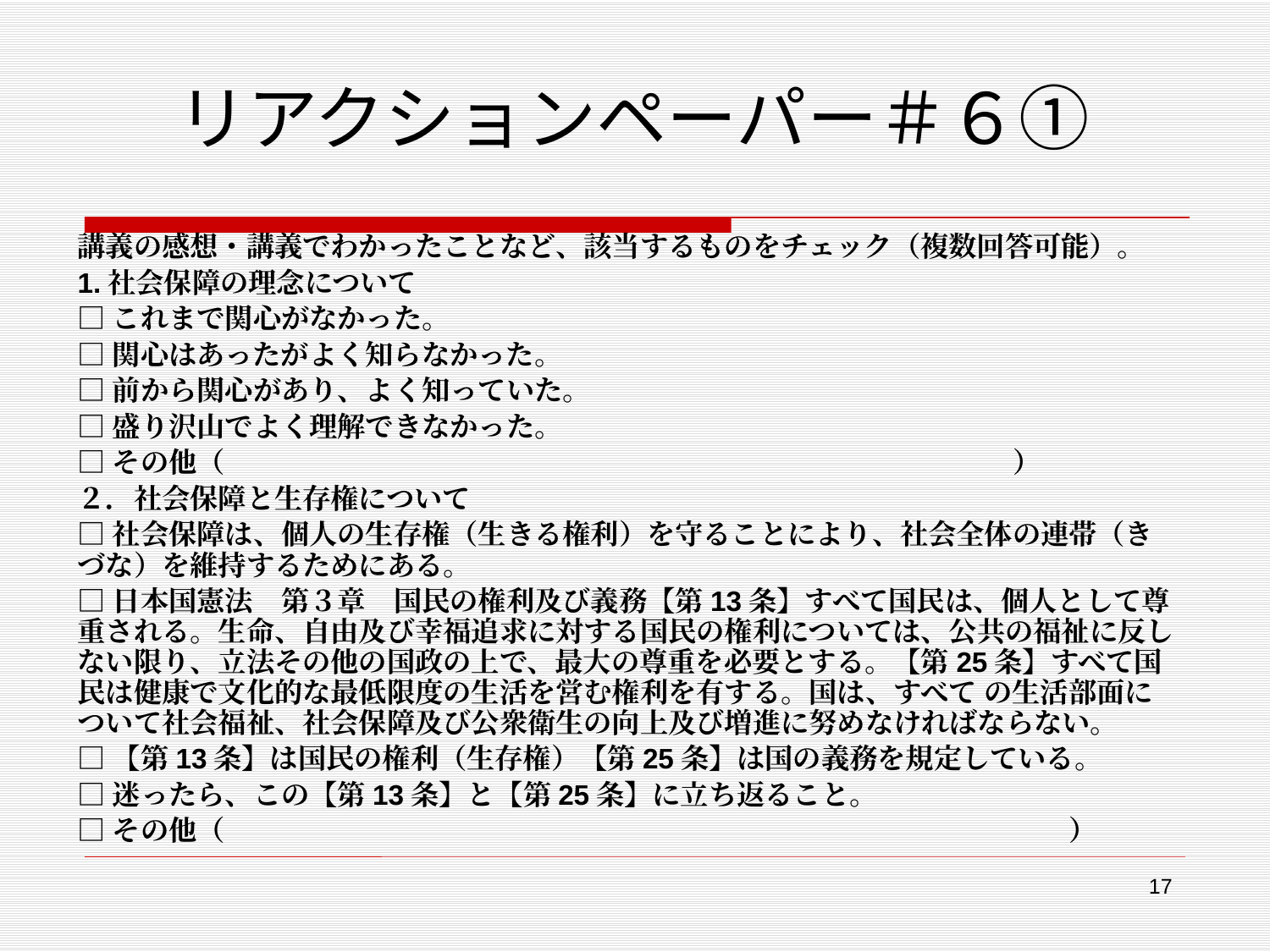

# リアクションペーパー＃６①
講義の感想・講義でわかったことなど、該当するものをチェック（複数回答可能）。
1.社会保障の理念について
□これまで関心がなかった。
□関心はあったがよく知らなかった。
□前から関心があり、よく知っていた。
□盛り沢山でよく理解できなかった。
□その他（　　　　　　　　　　　　　　　　　　　　　　　　　　　　）
２．社会保障と生存権について
□社会保障は、個人の生存権（生きる権利）を守ることにより、社会全体の連帯（きづな）を維持するためにある。
□日本国憲法　第３章　国民の権利及び義務【第13条】すべて国民は、個人として尊重される。生命、自由及び幸福追求に対する国民の権利については、公共の福祉に反しない限り、立法その他の国政の上で、最大の尊重を必要とする。【第25条】すべて国民は健康で文化的な最低限度の生活を営む権利を有する。国は、すべて の生活部面について社会福祉、社会保障及び公衆衛生の向上及び増進に努めなければならない。
□【第13条】は国民の権利（生存権）【第25条】は国の義務を規定している。
□迷ったら、この【第13条】と【第25条】に立ち返ること。
□その他（　　　　　　　　　　　　　　　　　　　　　　　　　　　　　　）

17